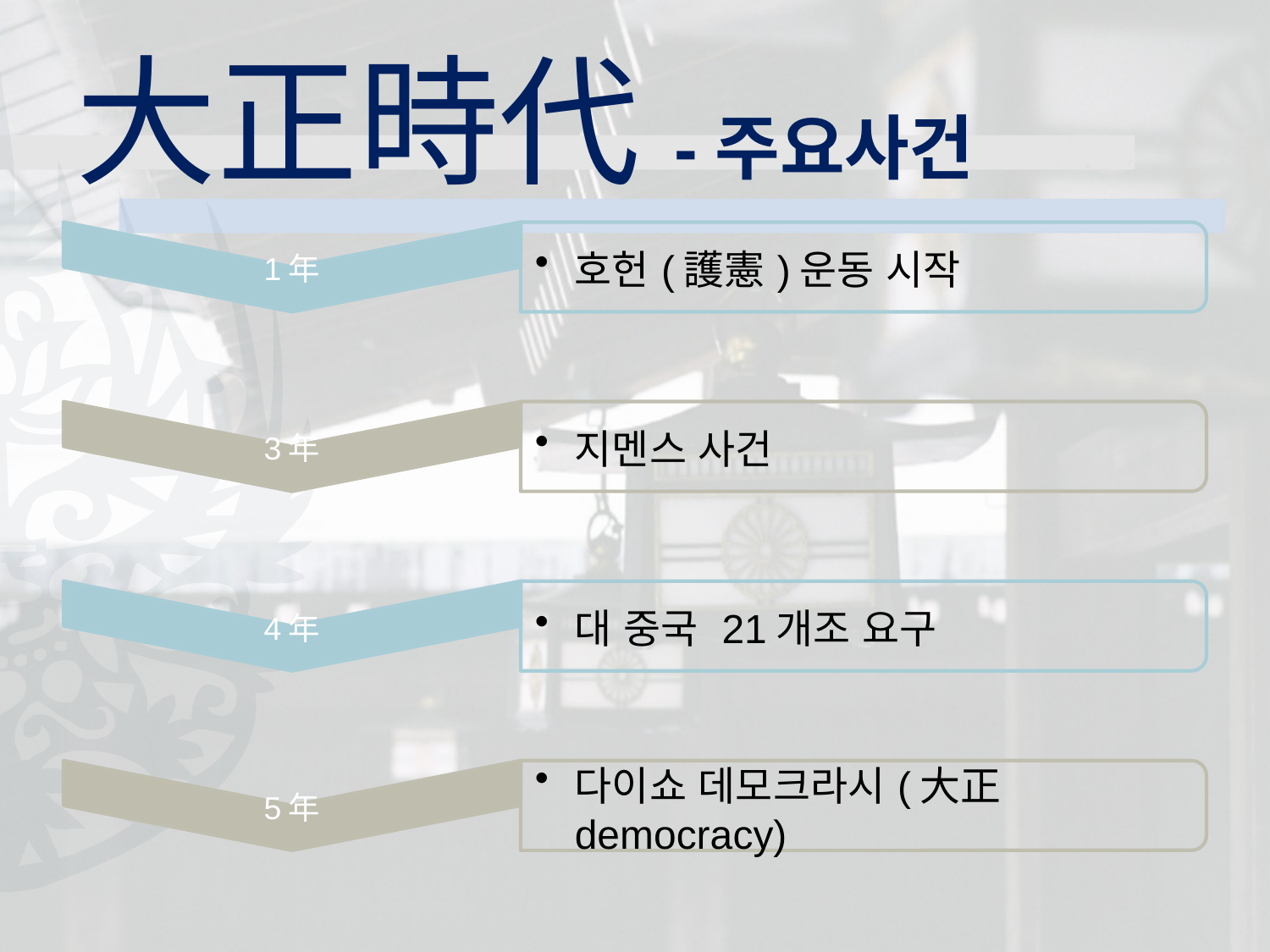

# 大正時代-주요사건
1年
호헌(護憲)운동 시작
3年
4年
대 중국 21개조 요구
5年
다이쇼 데모크라시(大正 democracy)
지멘스 사건